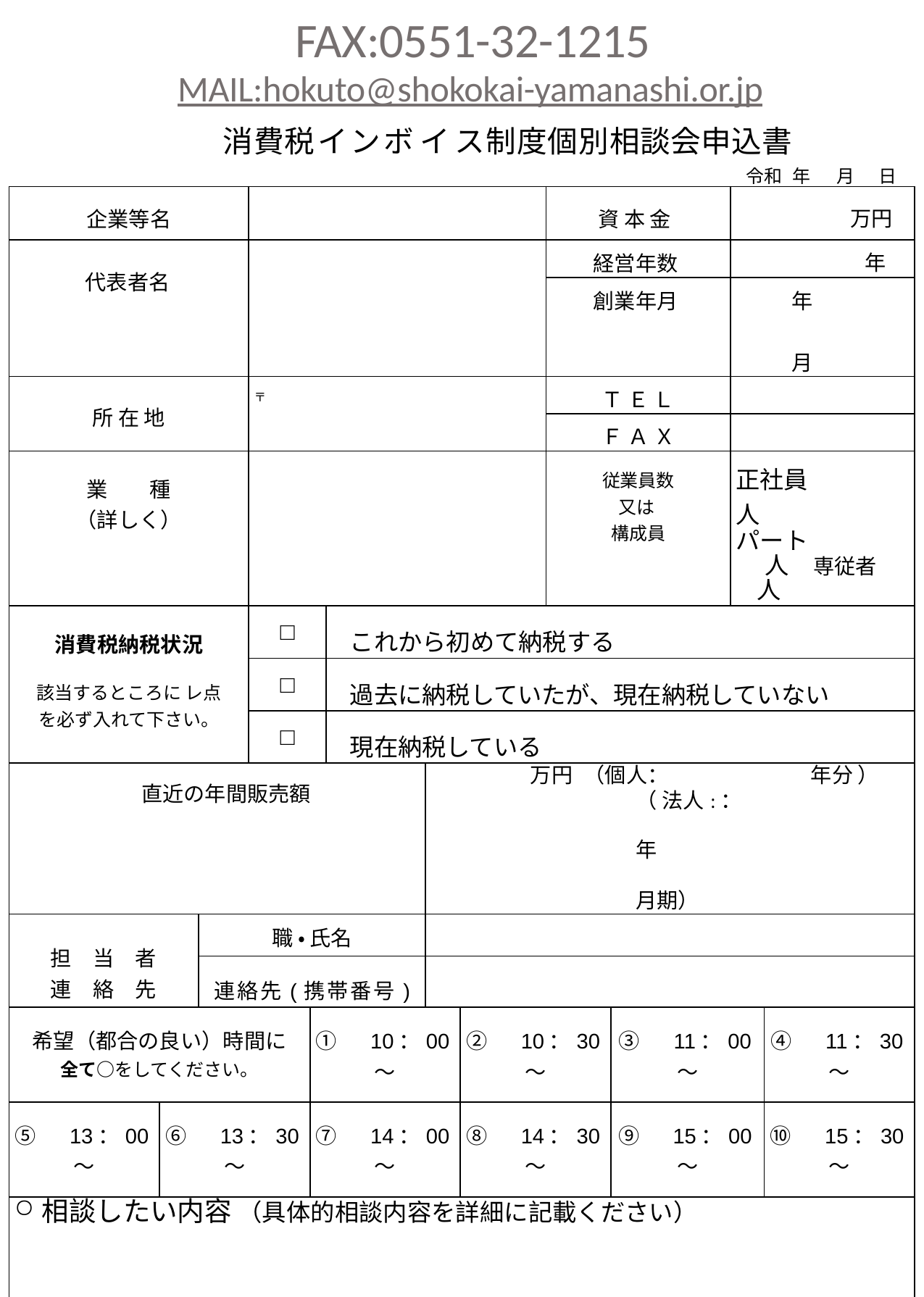

# FAX:0551-32-1215
MAIL:hokuto@shokokai-yamanashi.or.jp
消費税インボイス制度個別相談会申込書
令和 年	月	日
| 企業等名 |  |  |  |  |  |  |  | 資 本 金 |  | 万円 |  |
| --- | --- | --- | --- | --- | --- | --- | --- | --- | --- | --- | --- |
| 代表者名 |  |  |  |  |  |  |  | 経営年数 |  | 年 |  |
|  |  |  |  |  |  |  |  | 創業年月 |  | 年 月 |  |
| 所 在 地 |  |  | 〒 |  |  |  |  | Ｔ Ｅ Ｌ |  |  |  |
|  |  |  |  |  |  |  |  | Ｆ Ａ Ｘ |  |  |  |
| 業 種 （詳しく） |  |  |  |  |  |  |  | 従業員数 又は 構成員 |  | 正社員　　　　人 パート　　　　 人　専従者 人 |  |
| 消費税納税状況 該当するところに レ点 を必ず入れて下さい。 |  |  | □ |  | これから初めて納税する |  |  |  |  |  |  |
|  |  |  | □ |  | 過去に納税していたが、現在納税していない |  |  |  |  |  |  |
|  |  |  | □ |  | 現在納税している |  |  |  |  |  |  |
| 直近の年間販売額 |  |  |  |  |  | 万円 （個人： 年分 ） （ 法人:： 年 月期） |  |  |  |  |  |
| 担　当　者 連　絡　先 |  | 職 ・ 氏名 | 職 ・ 氏名 |  |  |  |  |  |  |  |  |
|  |  | 連絡先(携帯番号) | 電話番号 |  |  |  |  |  |  |  |  |
| 希望（都合の良い）時間に 全て○をしてください。 |  |  |  | ①　10：00～ |  |  | ②　10：30～ |  | ③　11：00～ |  | ④　11：30～ |
| ⑤　13：00～ | ⑥　13：30～ |  |  | ⑦　14：00～ |  |  | ⑧　14：30～ |  | ⑨　15：00～ |  | ⑩　15：30～ |
| 相談したい内容 （具体的相談内容を詳細に記載ください） |  |  |  |  |  |  |  |  |  |  |  |